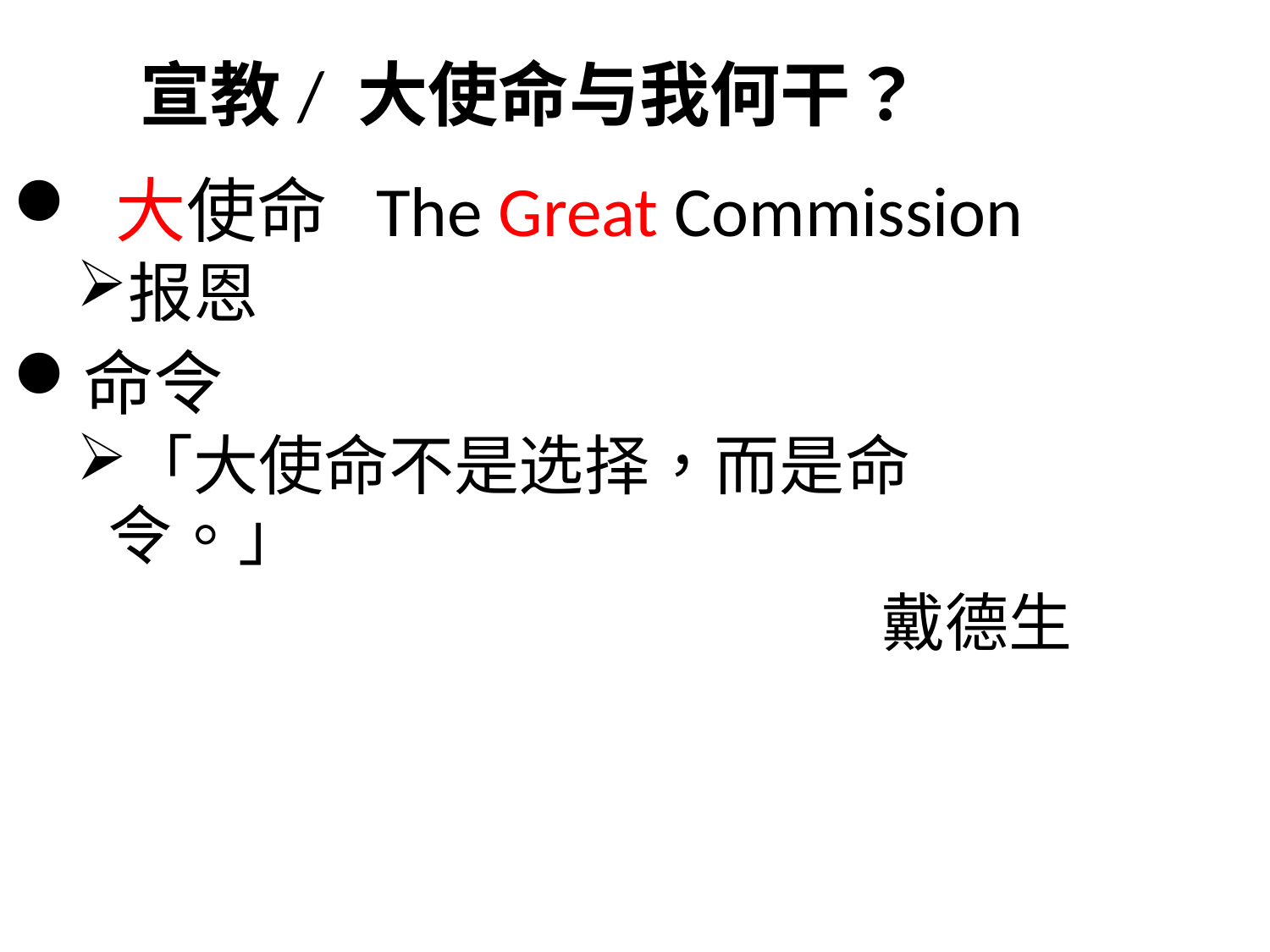

宣教/ 大使命与我何干？
 大使命  The Great Commission
报恩
命令
「大使命不是选择，而是命令。」
戴德生